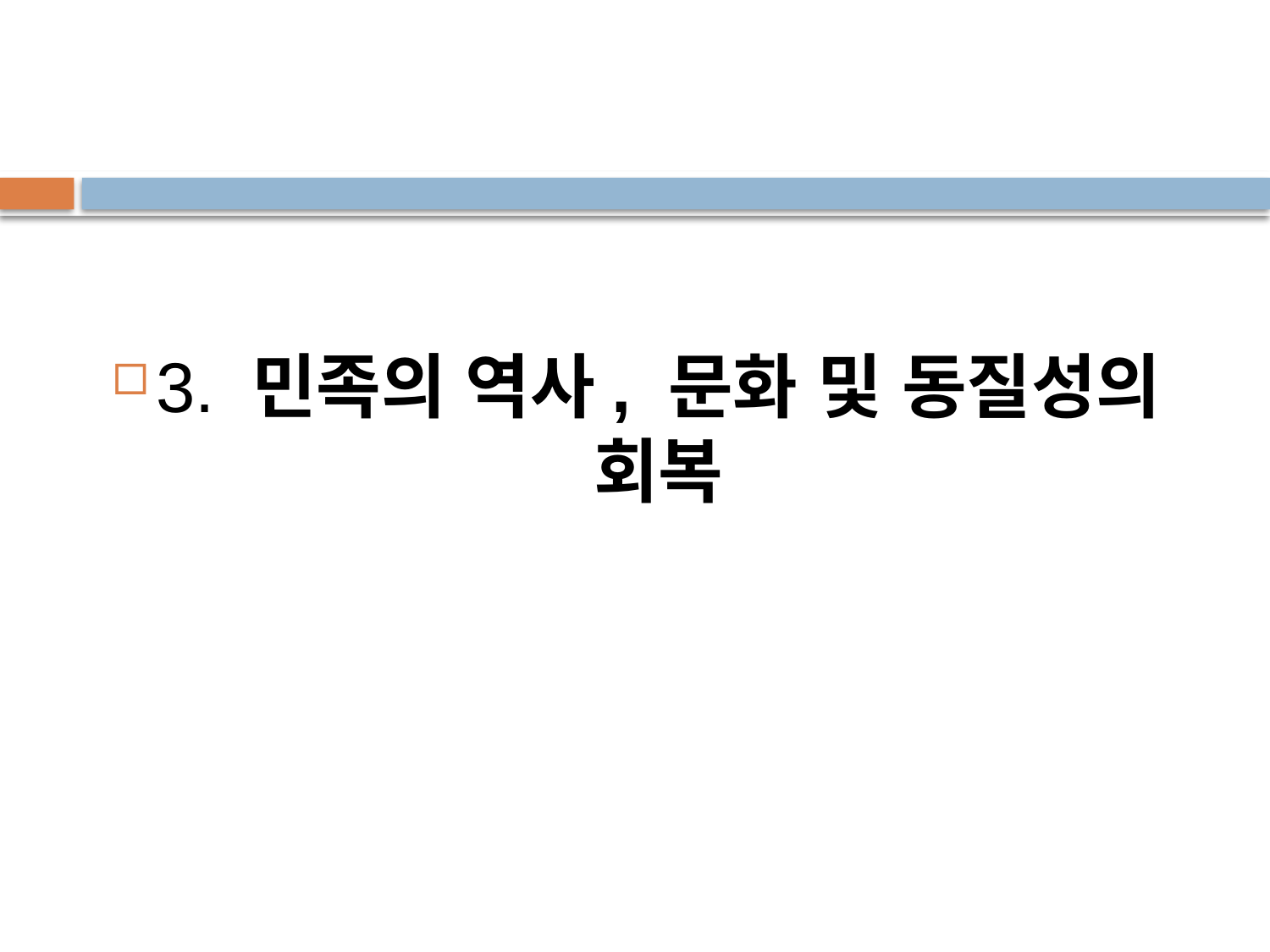

3. 민족의 역사, 문화 및 동질성의 회복